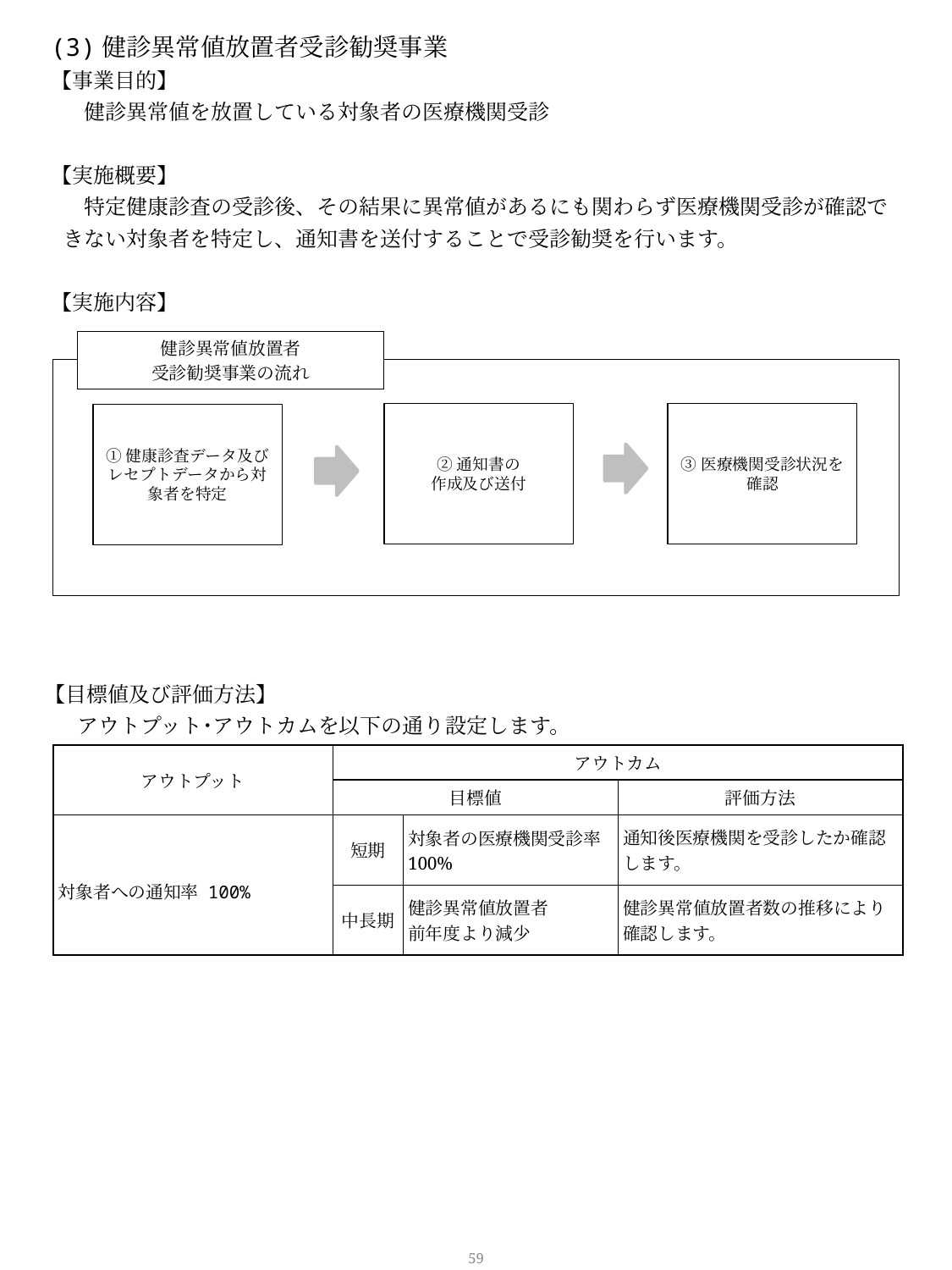

(3)健診異常値放置者受診勧奨事業
【事業目的】
　健診異常値を放置している対象者の医療機関受診

【実施概要】
　特定健康診査の受診後、その結果に異常値があるにも関わらず医療機関受診が確認できない対象者を特定し、通知書を送付することで受診勧奨を行います。

【実施内容】

健診異常値放置者
受診勧奨事業の流れ

②通知書の
作成及び送付
③医療機関受診状況を確認
①健康診査データ及びレセプトデータから対象者を特定

【目標値及び評価方法】
　アウトプット･アウトカムを以下の通り設定します。
| アウトプット | アウトカム |  |  |
| --- | --- | --- | --- |
|  | 目標値 |  | 評価方法 |
| 対象者への通知率 100% | 短期 | 対象者の医療機関受診率 100% | 通知後医療機関を受診したか確認します。 |
|  | 中長期 | 健診異常値放置者 前年度より減少 | 健診異常値放置者数の推移により確認します。 |
59